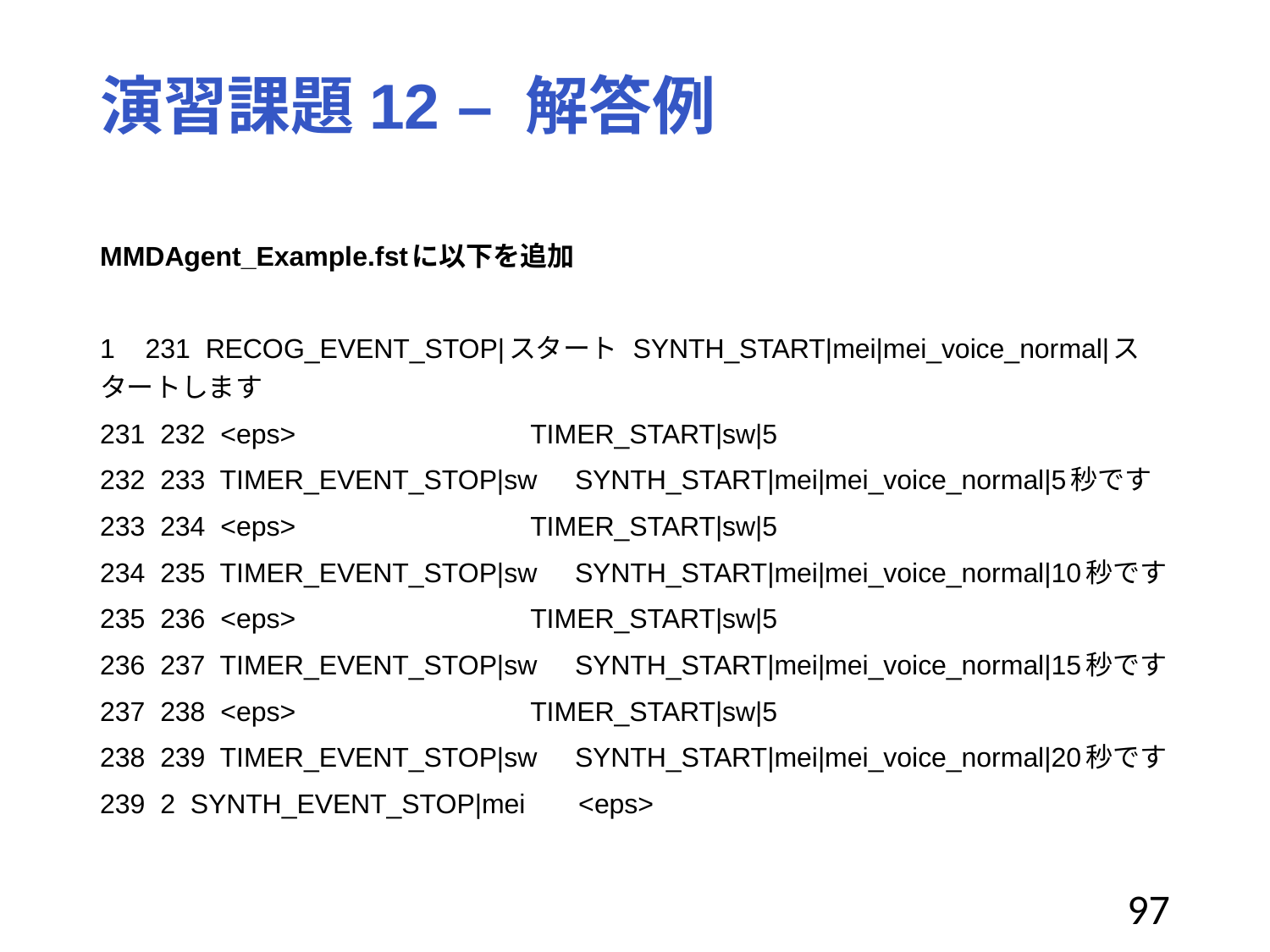

# 演習課題12 – 解答例
MMDAgent_Example.fstに以下を追加

1    231  RECOG_EVENT_STOP|スタート  SYNTH_START|mei|mei_voice_normal|スタートします
231  232  <eps>                               TIMER_START|sw|5
232  233  TIMER_EVENT_STOP|sw     SYNTH_START|mei|mei_voice_normal|5秒です
233  234  <eps>                               TIMER_START|sw|5
234  235  TIMER_EVENT_STOP|sw     SYNTH_START|mei|mei_voice_normal|10秒です
235  236  <eps>                               TIMER_START|sw|5
236  237  TIMER_EVENT_STOP|sw     SYNTH_START|mei|mei_voice_normal|15秒です
237  238  <eps>                               TIMER_START|sw|5
238  239  TIMER_EVENT_STOP|sw     SYNTH_START|mei|mei_voice_normal|20秒です
239  2  SYNTH_EVENT_STOP|mei       <eps>
97